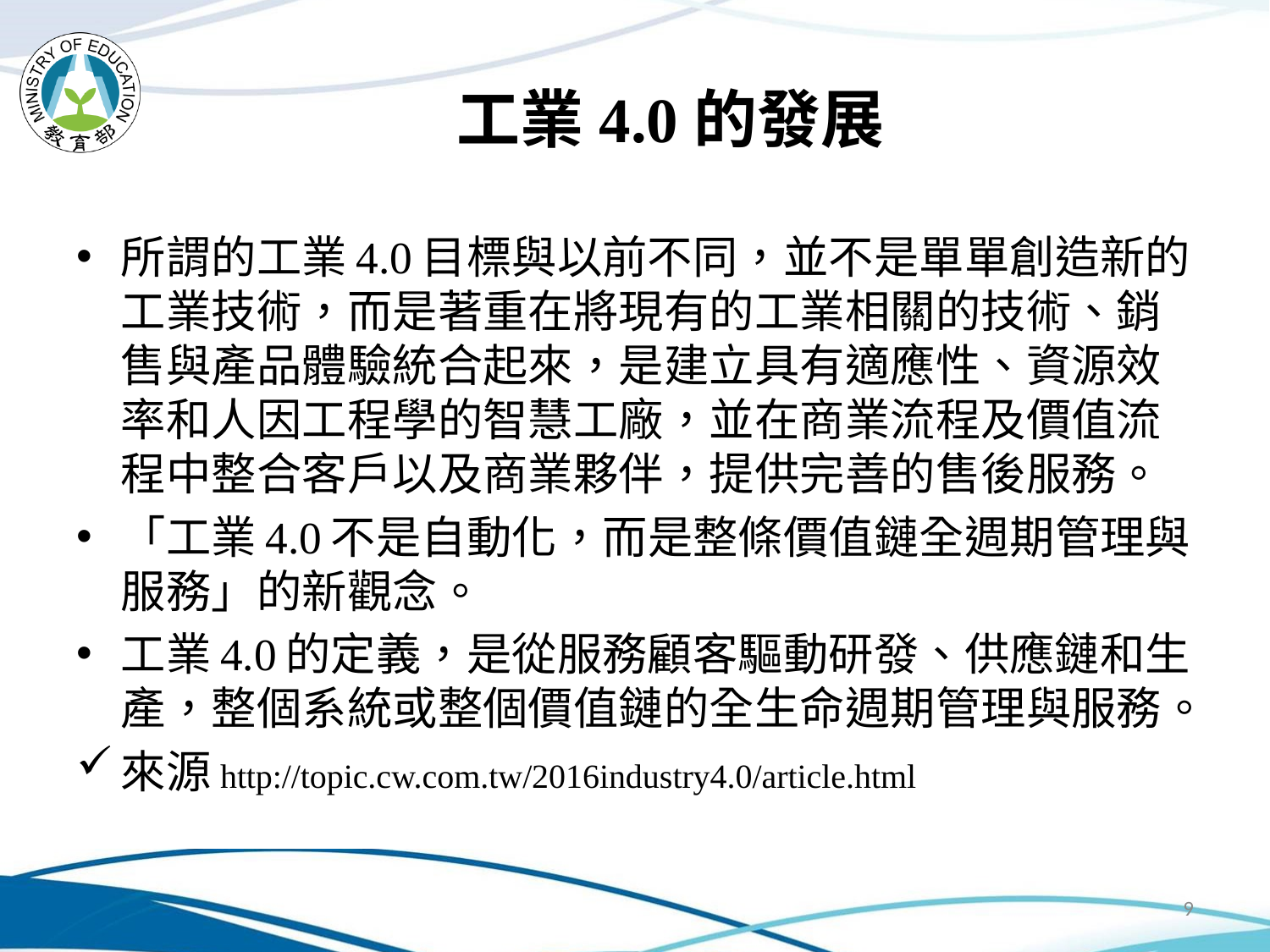

# 工業4.0的發展
所謂的工業4.0目標與以前不同，並不是單單創造新的工業技術，而是著重在將現有的工業相關的技術、銷售與產品體驗統合起來，是建立具有適應性、資源效率和人因工程學的智慧工廠，並在商業流程及價值流程中整合客戶以及商業夥伴，提供完善的售後服務。
「工業4.0不是自動化，而是整條價值鏈全週期管理與服務」的新觀念。
工業4.0的定義，是從服務顧客驅動研發、供應鏈和生產，整個系統或整個價值鏈的全生命週期管理與服務。
來源http://topic.cw.com.tw/2016industry4.0/article.html
9